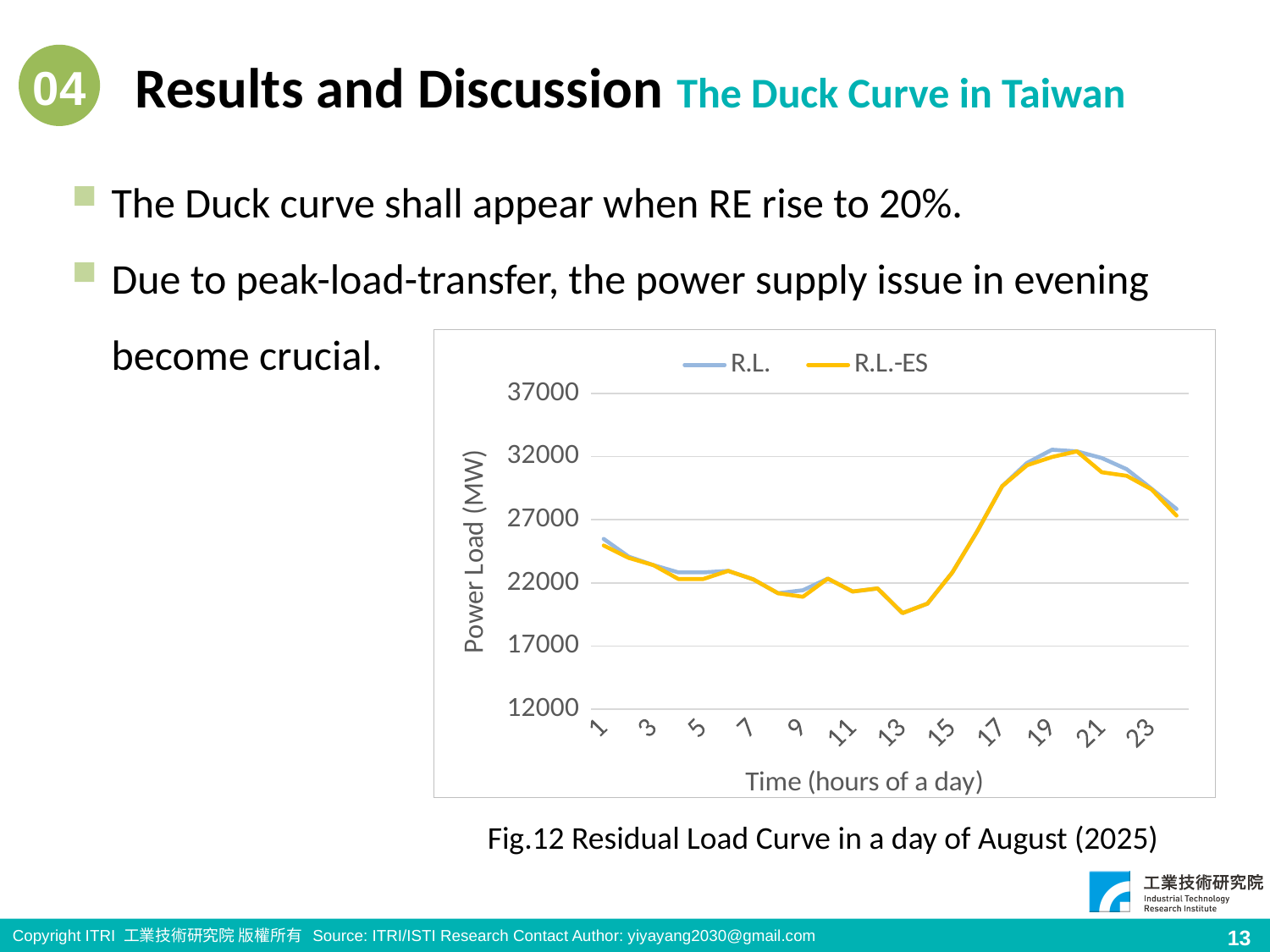

04
Results and Discussion The Duck Curve in Taiwan
The Duck curve shall appear when RE rise to 20%.
Due to peak-load-transfer, the power supply issue in evening become crucial.

### Chart

| Category | R.L. |  |
|---|---|---|
Fig.12 Residual Load Curve in a day of August (2025)
Copyright ITRI 工業技術研究院 版權所有  Source: ITRI/ISTI Research Contact Author: yiyayang2030@gmail.com